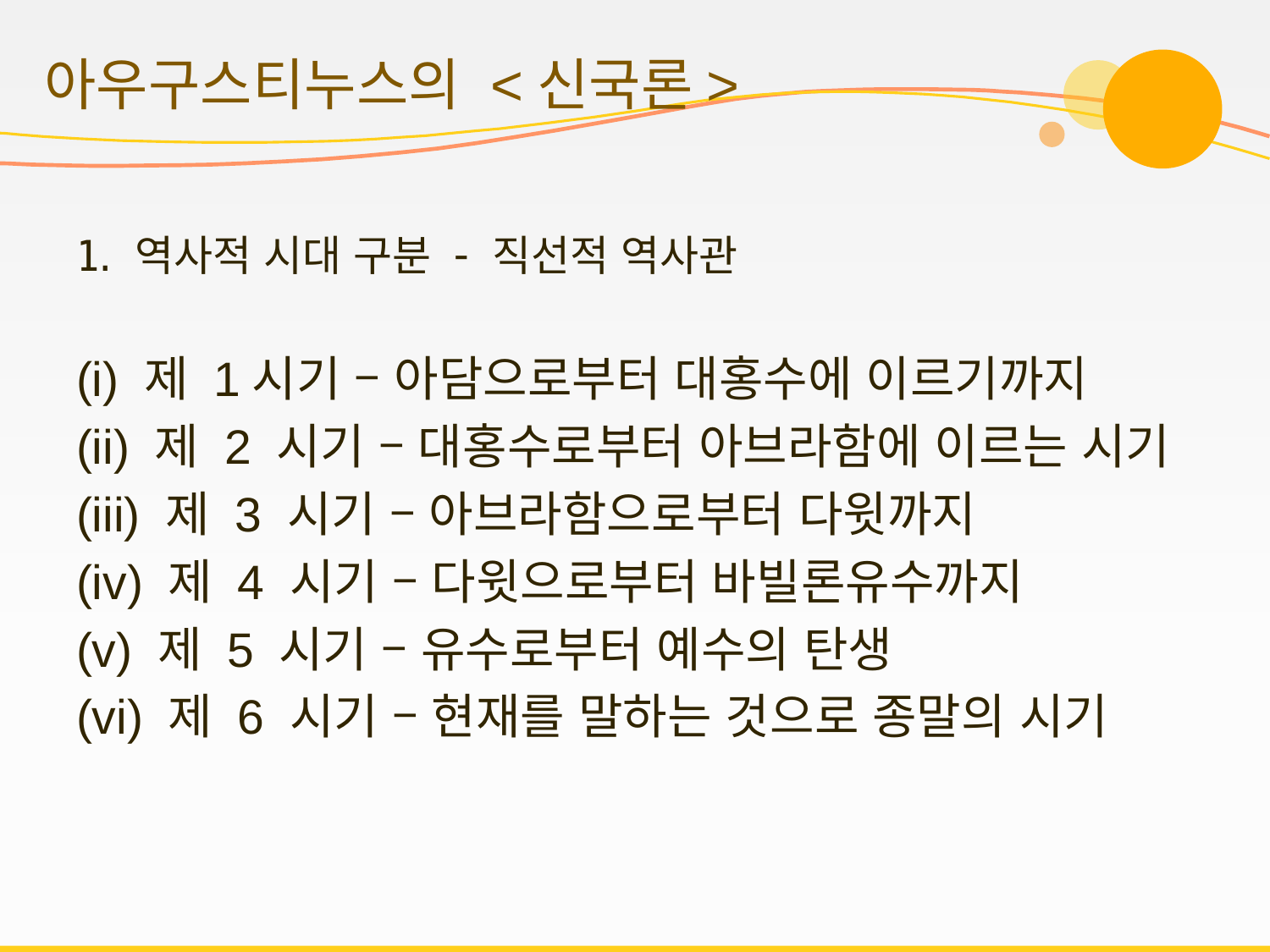

# 아우구스티누스의 <신국론>
1. 역사적 시대 구분 - 직선적 역사관

(i) 제 1시기 – 아담으로부터 대홍수에 이르기까지
(ii) 제 2 시기 – 대홍수로부터 아브라함에 이르는 시기
(iii) 제 3 시기 – 아브라함으로부터 다윗까지
(iv) 제 4 시기 – 다윗으로부터 바빌론유수까지
(v) 제 5 시기 – 유수로부터 예수의 탄생
(vi) 제 6 시기 – 현재를 말하는 것으로 종말의 시기